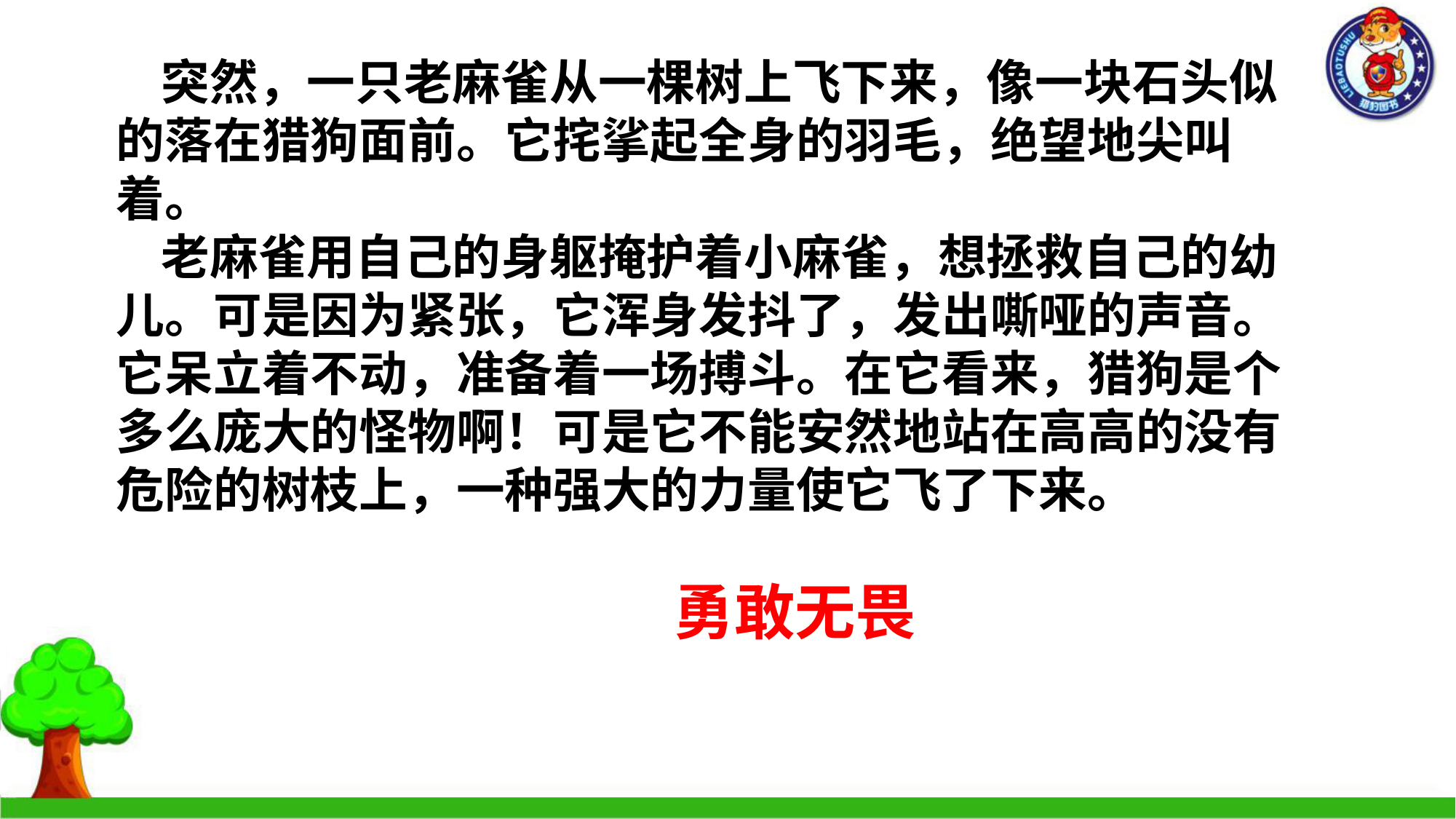

突然，一只老麻雀从一棵树上飞下来，像一块石头似的落在猎狗面前。它挓挲起全身的羽毛，绝望地尖叫着。
   老麻雀用自己的身躯掩护着小麻雀，想拯救自己的幼儿。可是因为紧张，它浑身发抖了，发出嘶哑的声音。它呆立着不动，准备着一场搏斗。在它看来，猎狗是个多么庞大的怪物啊！可是它不能安然地站在高高的没有危险的树枝上，一种强大的力量使它飞了下来。

勇敢无畏